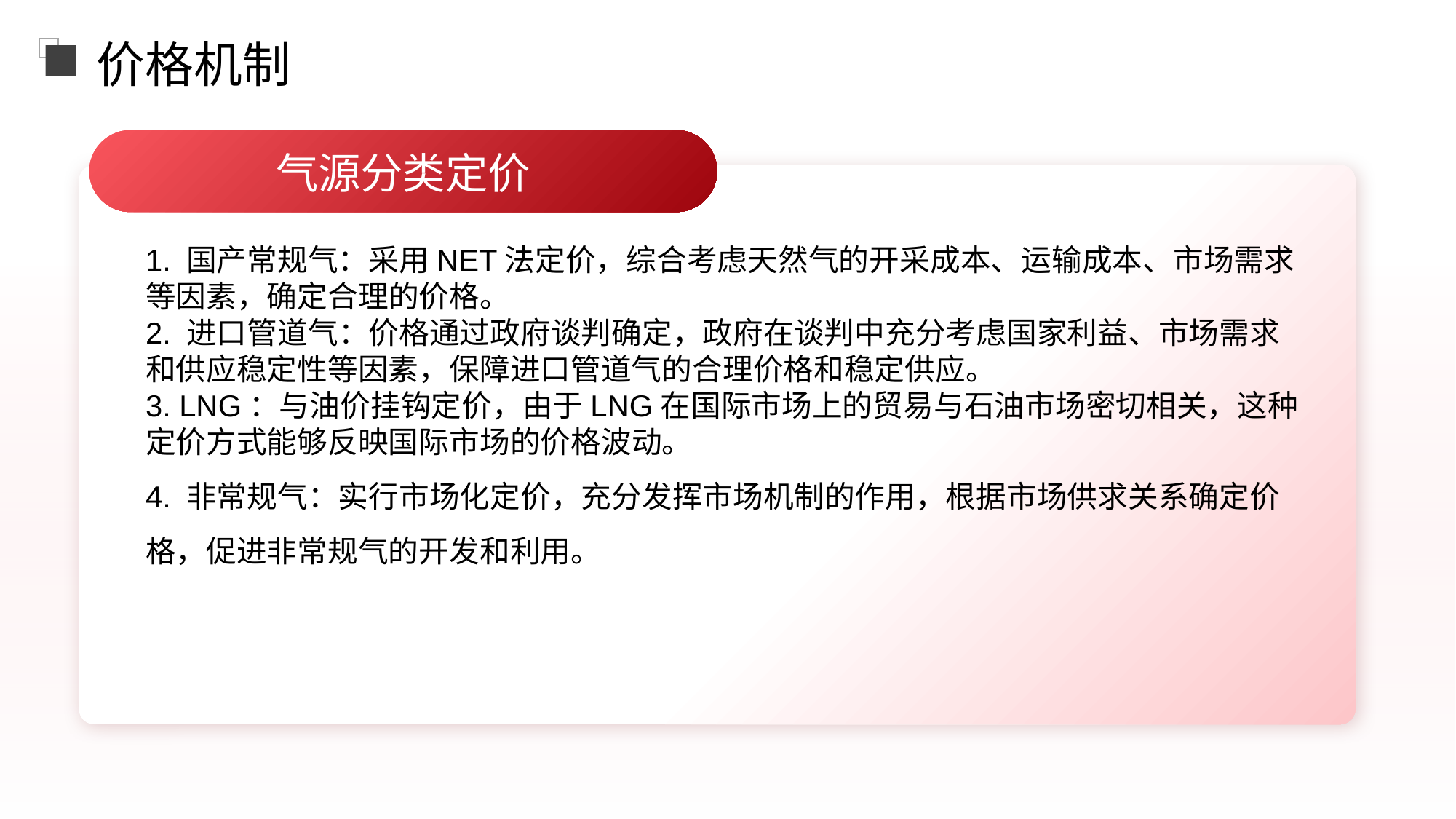

价格机制

气源分类定价

1. 国产常规气：采用NET法定价，综合考虑天然气的开采成本、运输成本、市场需求等因素，确定合理的价格。
2. 进口管道气：价格通过政府谈判确定，政府在谈判中充分考虑国家利益、市场需求和供应稳定性等因素，保障进口管道气的合理价格和稳定供应。
3. LNG：与油价挂钩定价，由于LNG在国际市场上的贸易与石油市场密切相关，这种定价方式能够反映国际市场的价格波动。
4. 非常规气：实行市场化定价，充分发挥市场机制的作用，根据市场供求关系确定价格，促进非常规气的开发和利用。